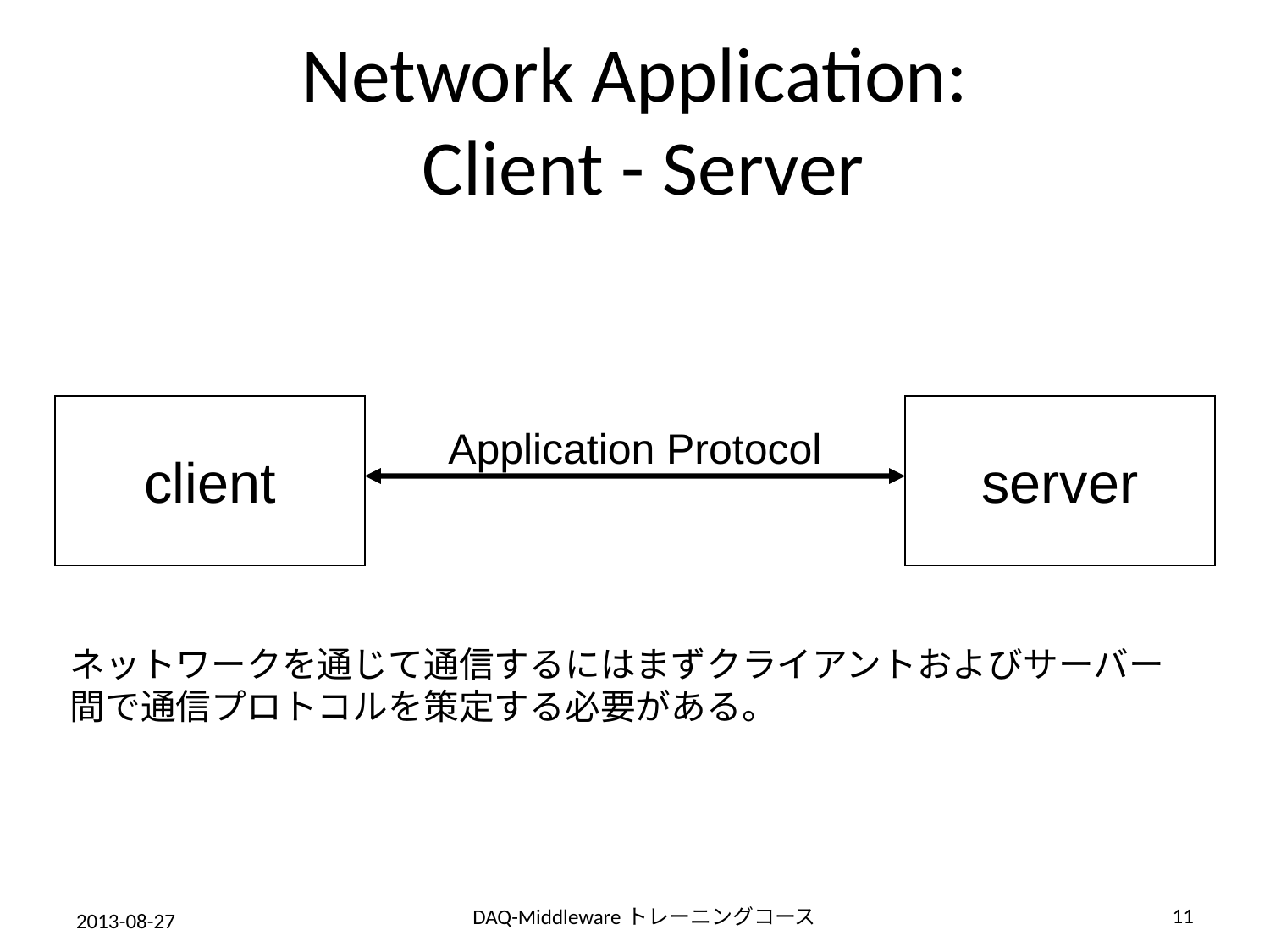

# Network Application: Client - Server
client
server
Application Protocol

ネットワークを通じて通信するにはまずクライアントおよびサーバー
間で通信プロトコルを策定する必要がある。
11
DAQ-Middlewareトレーニングコース
2013-08-27